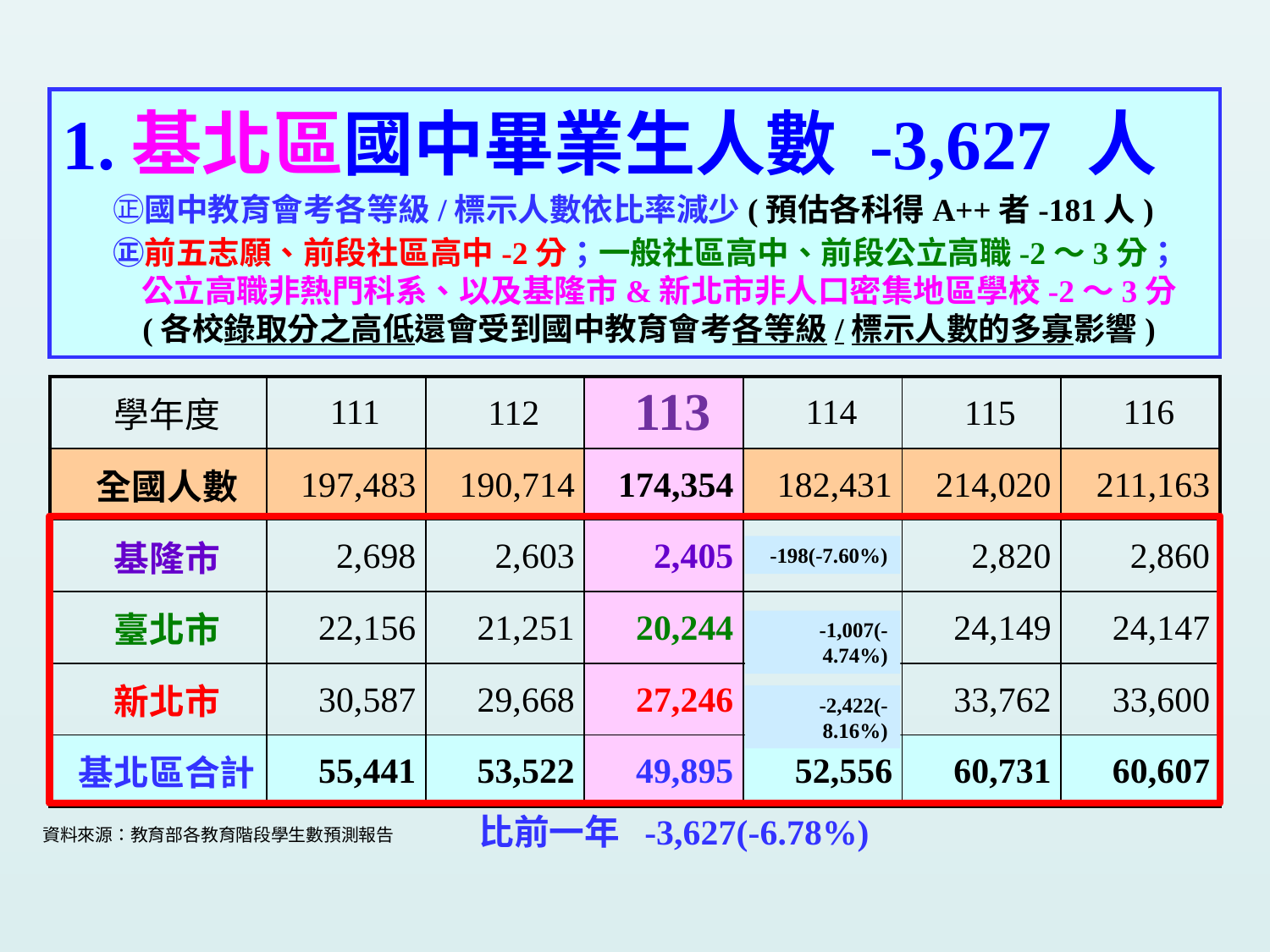

1.基北區國中畢業生人數 -3,627 人
      ㊣國中教育會考各等級/標示人數依比率減少(預估各科得A++者-181人)
      ㊣前五志願、前段社區高中-2分；一般社區高中、前段公立高職-2～3分；
          公立高職非熱門科系、以及基隆市&新北市非人口密集地區學校-2～3分
          (各校錄取分之高低還會受到國中教育會考各等級/標示人數的多寡影響)
| 學年度 | 111 | 112 | 113 | 114 | 115 | 116 |
| --- | --- | --- | --- | --- | --- | --- |
| 全國人數 | 197,483 | 190,714 | 174,354 | 182,431 | 214,020 | 211,163 |
| 基隆市 | 2,698 | 2,603 | 2,405 | 2,357 | 2,820 | 2,860 |
| 臺北市 | 22,156 | 21,251 | 20,244 | 21,133 | 24,149 | 24,147 |
| 新北市 | 30,587 | 29,668 | 27,246 | 29,066 | 33,762 | 33,600 |
| 基北區合計 | 55,441 | 53,522 | 49,895 | 52,556 | 60,731 | 60,607 |

-198(-7.60%)
-1,007(-4.74%)
-2,422(-8.16%)
比前一年  -3,627(-6.78%)
資料來源：教育部各教育階段學生數預測報告